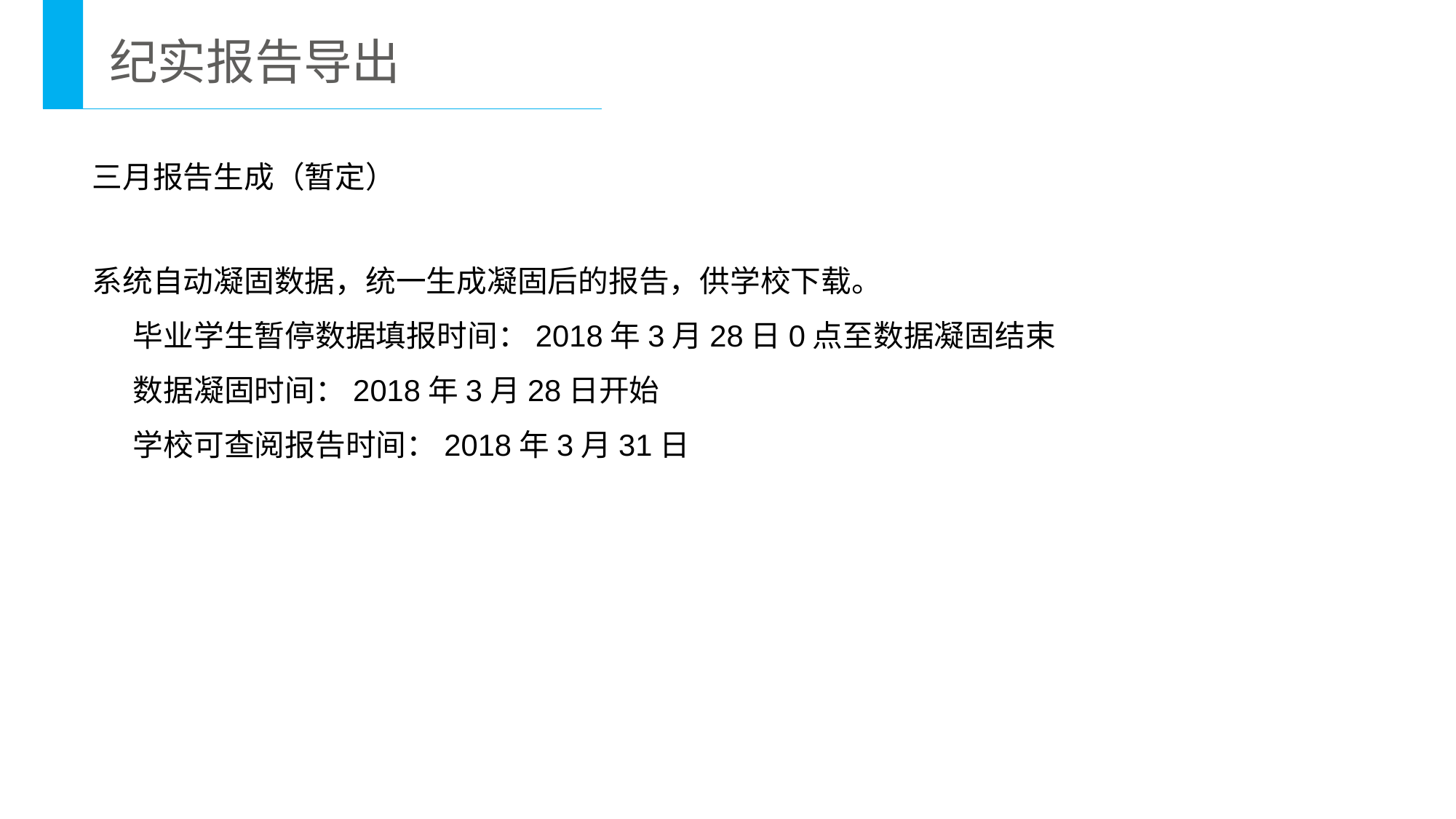

纪实报告导出
三月报告生成（暂定）

系统自动凝固数据，统一生成凝固后的报告，供学校下载。
	毕业学生暂停数据填报时间：2018年3月28日0点至数据凝固结束
	数据凝固时间：2018年3月28日开始
	学校可查阅报告时间：2018年3月31日